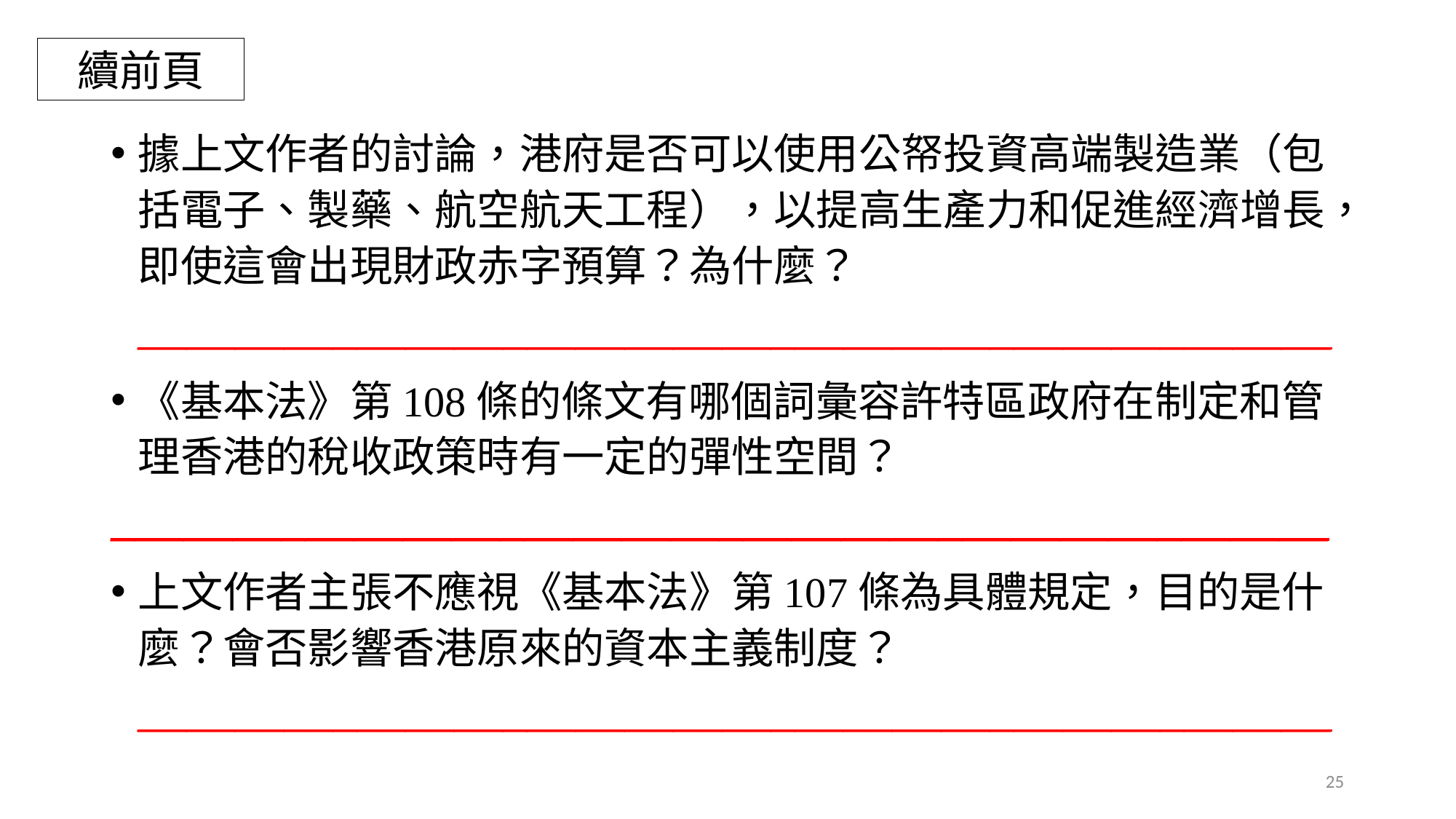

續前頁
據上文作者的討論，港府是否可以使用公帑投資高端製造業（包括電子、製藥、航空航天工程），以提高生產力和促進經濟增長，即使這會出現財政赤字預算？為什麼？_________________________________________________
《基本法》第108條的條文有哪個詞彙容許特區政府在制定和管理香港的稅收政策時有一定的彈性空間？
__________________________________________________
上文作者主張不應視《基本法》第107條為具體規定，目的是什麼？會否影響香港原來的資本主義制度？_________________________________________________

25